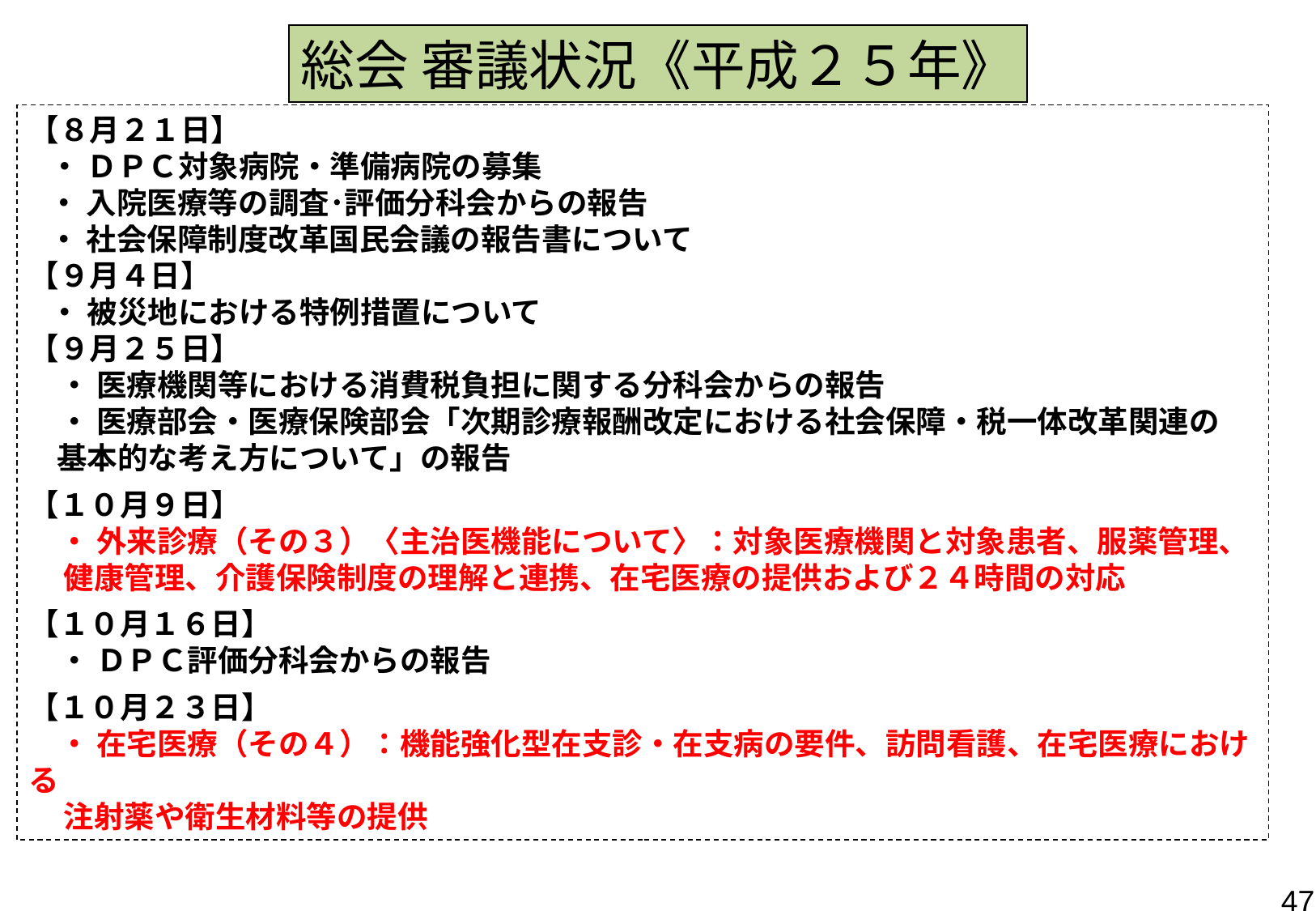

総会 審議状況《平成２５年》
【８月２１日】
  ・ ＤＰＣ対象病院・準備病院の募集
   ・ 入院医療等の調査･評価分科会からの報告
   ・ 社会保障制度改革国民会議の報告書について
【９月４日】
  ・ 被災地における特例措置について
【９月２５日】
　・ 医療機関等における消費税負担に関する分科会からの報告
　・ 医療部会・医療保険部会「次期診療報酬改定における社会保障・税一体改革関連の
   基本的な考え方について」の報告
【１０月９日】
　・ 外来診療（その３）〈主治医機能について〉：対象医療機関と対象患者、服薬管理、
    健康管理、介護保険制度の理解と連携、在宅医療の提供および２４時間の対応
【１０月１６日】
　・ ＤＰＣ評価分科会からの報告
【１０月２３日】
　・ 在宅医療（その４）：機能強化型在支診・在支病の要件、訪問看護、在宅医療における
    注射薬や衛生材料等の提供
47